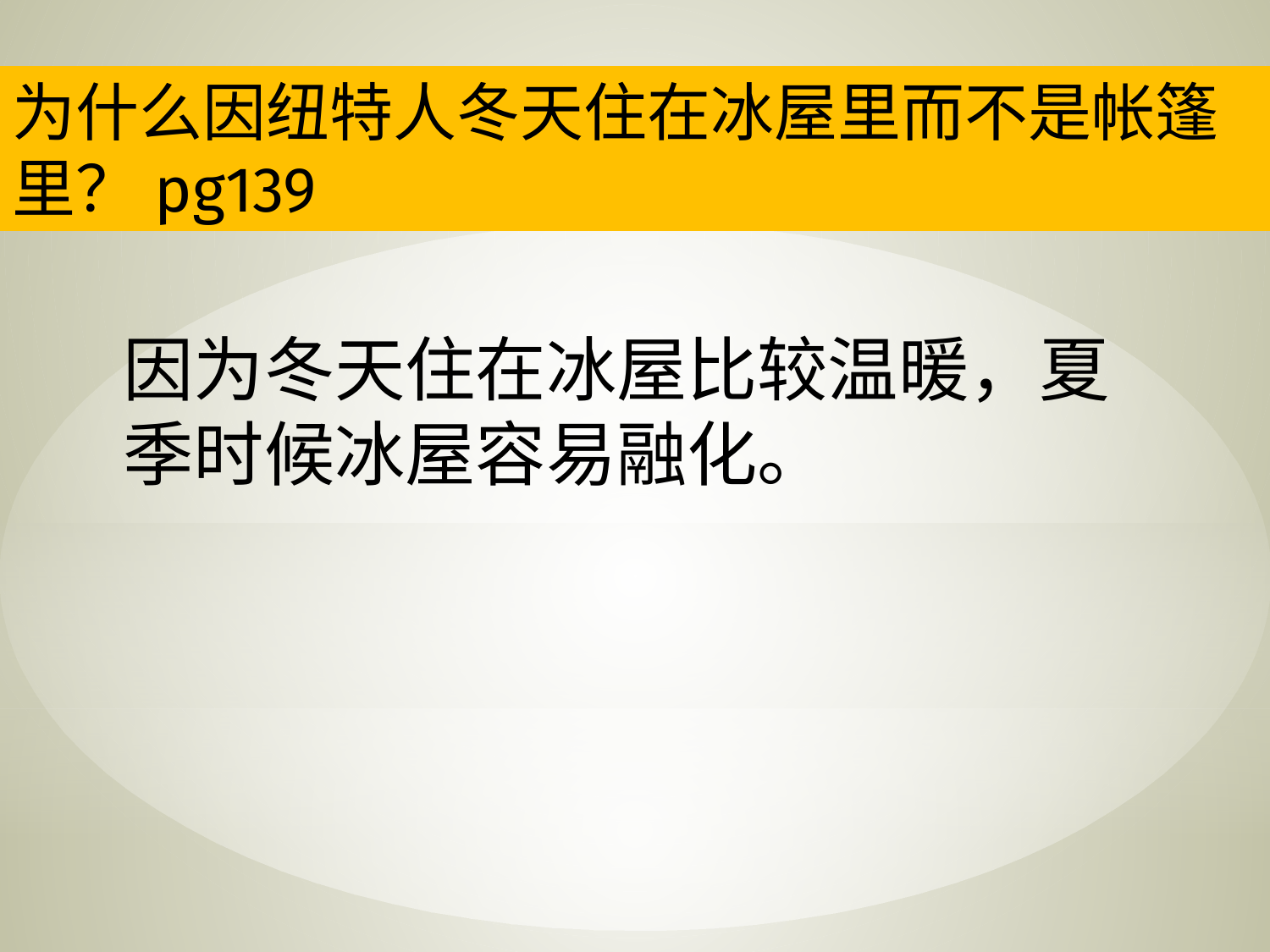

为什么因纽特人冬天住在冰屋里而不是帐篷里？pg139
因为冬天住在冰屋比较温暖，夏季时候冰屋容易融化。